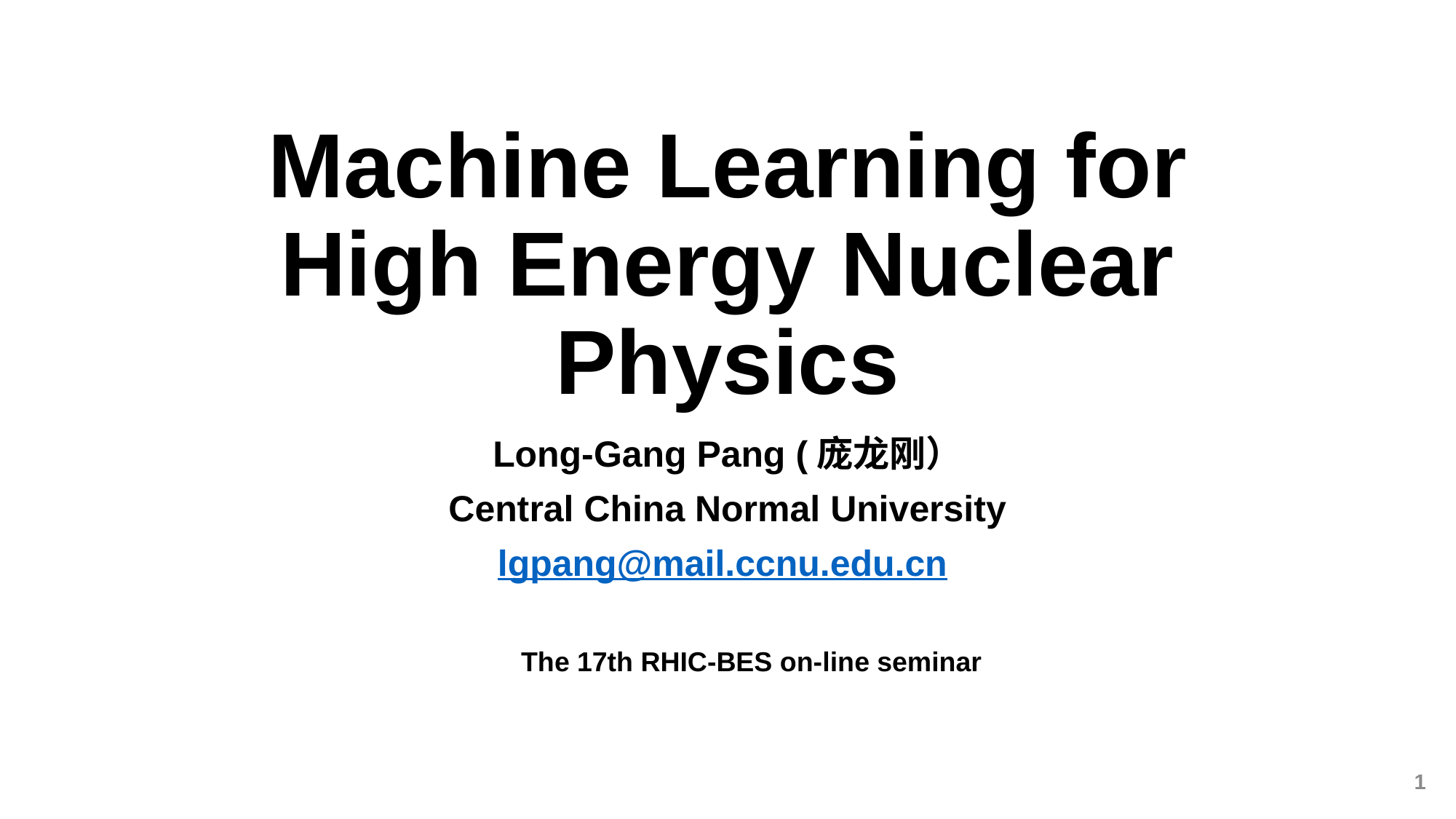

# Machine Learning for High Energy Nuclear Physics
Long-Gang Pang (庞龙刚）
Central China Normal University
lgpang@mail.ccnu.edu.cn
The 17th RHIC-BES on-line seminar
1